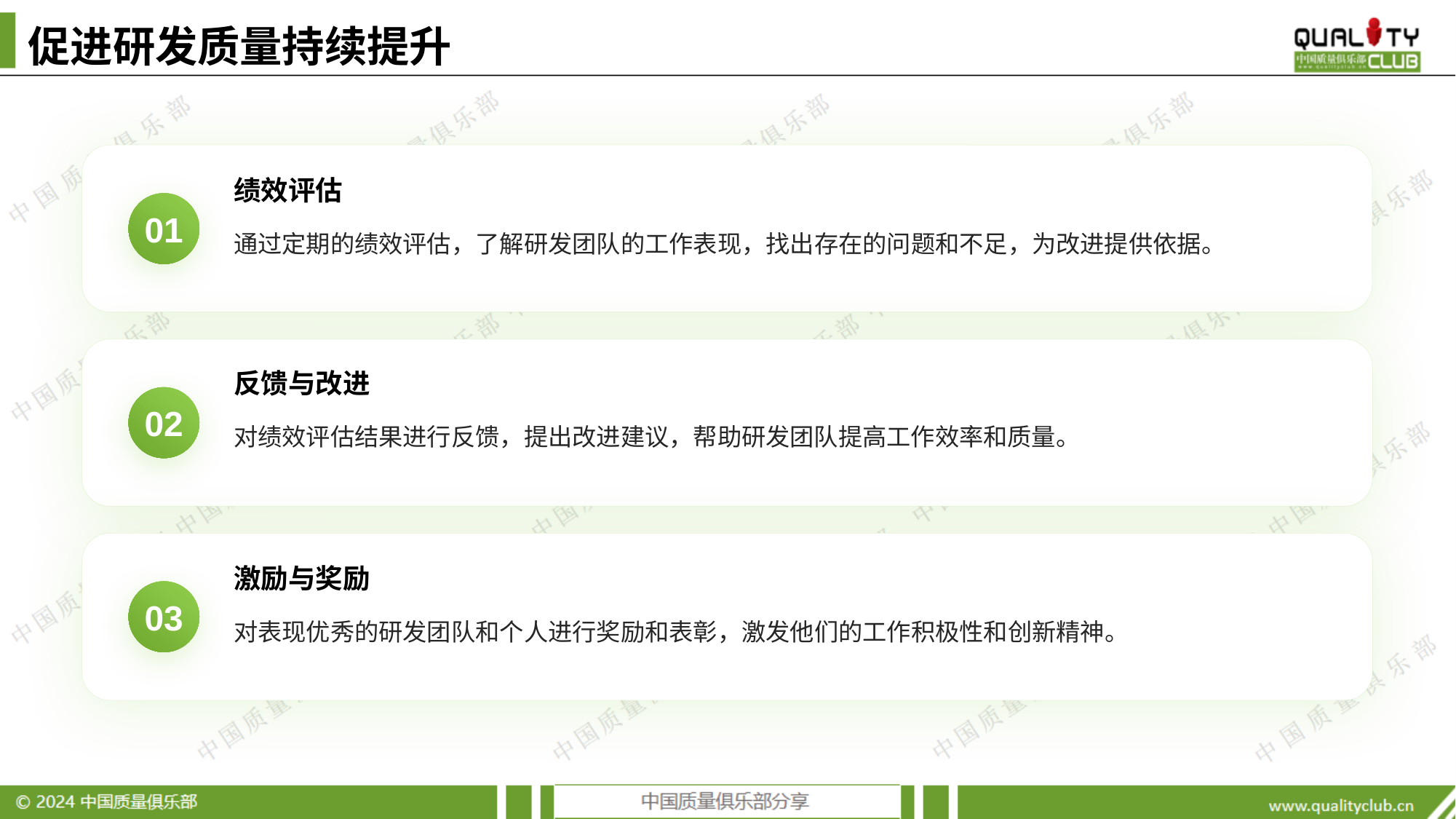

# 促进研发质量持续提升

绩效评估
01
通过定期的绩效评估，了解研发团队的工作表现，找出存在的问题和不足，为改进提供依据。

反馈与改进
02
对绩效评估结果进行反馈，提出改进建议，帮助研发团队提高工作效率和质量。

激励与奖励
03
对表现优秀的研发团队和个人进行奖励和表彰，激发他们的工作积极性和创新精神。